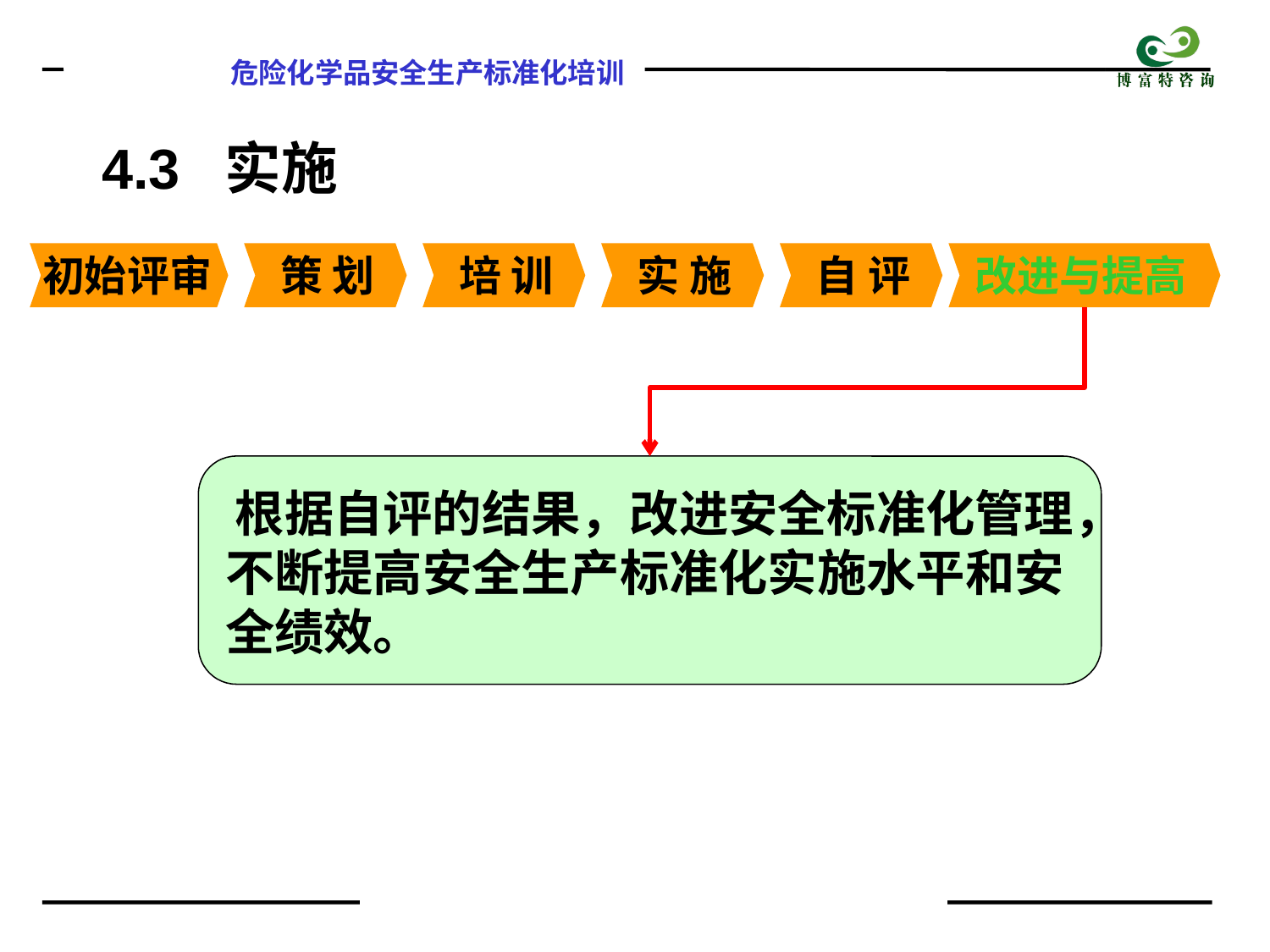

4.3  实施

初始评审

策 划

培 训

实 施

自 评

改进与提高

  根据自评的结果，改进安全标准化管理，不断提高安全生产标准化实施水平和安全绩效。